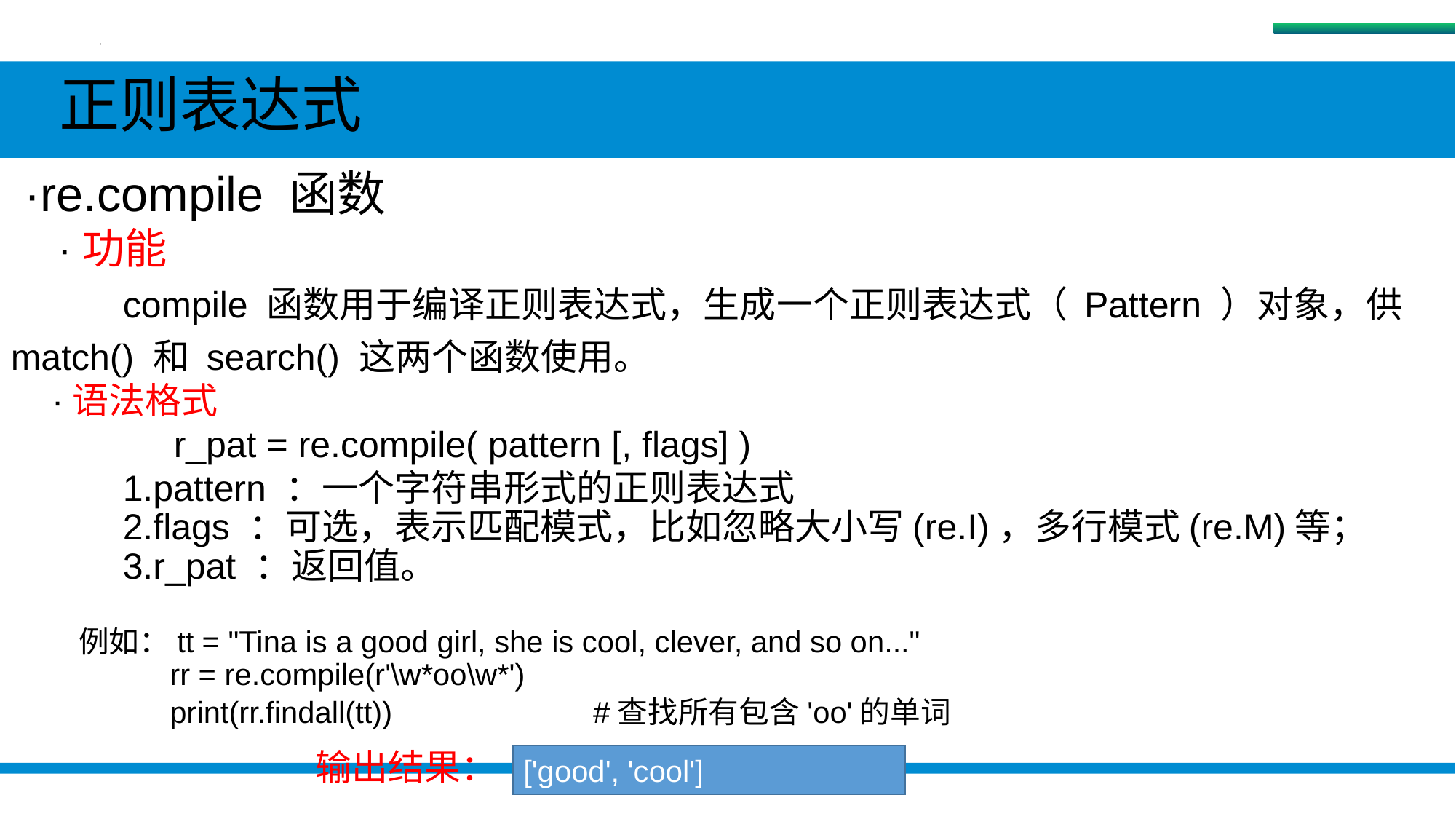

字符串

  正则表达式
 ·re.compile 函数
    ·功能
           compile 函数用于编译正则表达式，生成一个正则表达式（ Pattern ）对象，供 match() 和 search() 这两个函数使用。
    ·语法格式
                r_pat = re.compile( pattern [, flags] )
           1.pattern ：一个字符串形式的正则表达式
           2.flags ：可选，表示匹配模式，比如忽略大小写(re.I)，多行模式(re.M)等；
           3.r_pat ：返回值。

         例如：tt = "Tina is a good girl, she is cool, clever, and so on..."
                   rr = re.compile(r'\w*oo\w*')
                   print(rr.findall(tt))                        #查找所有包含'oo'的单词
输出结果：
['good', 'cool']
#